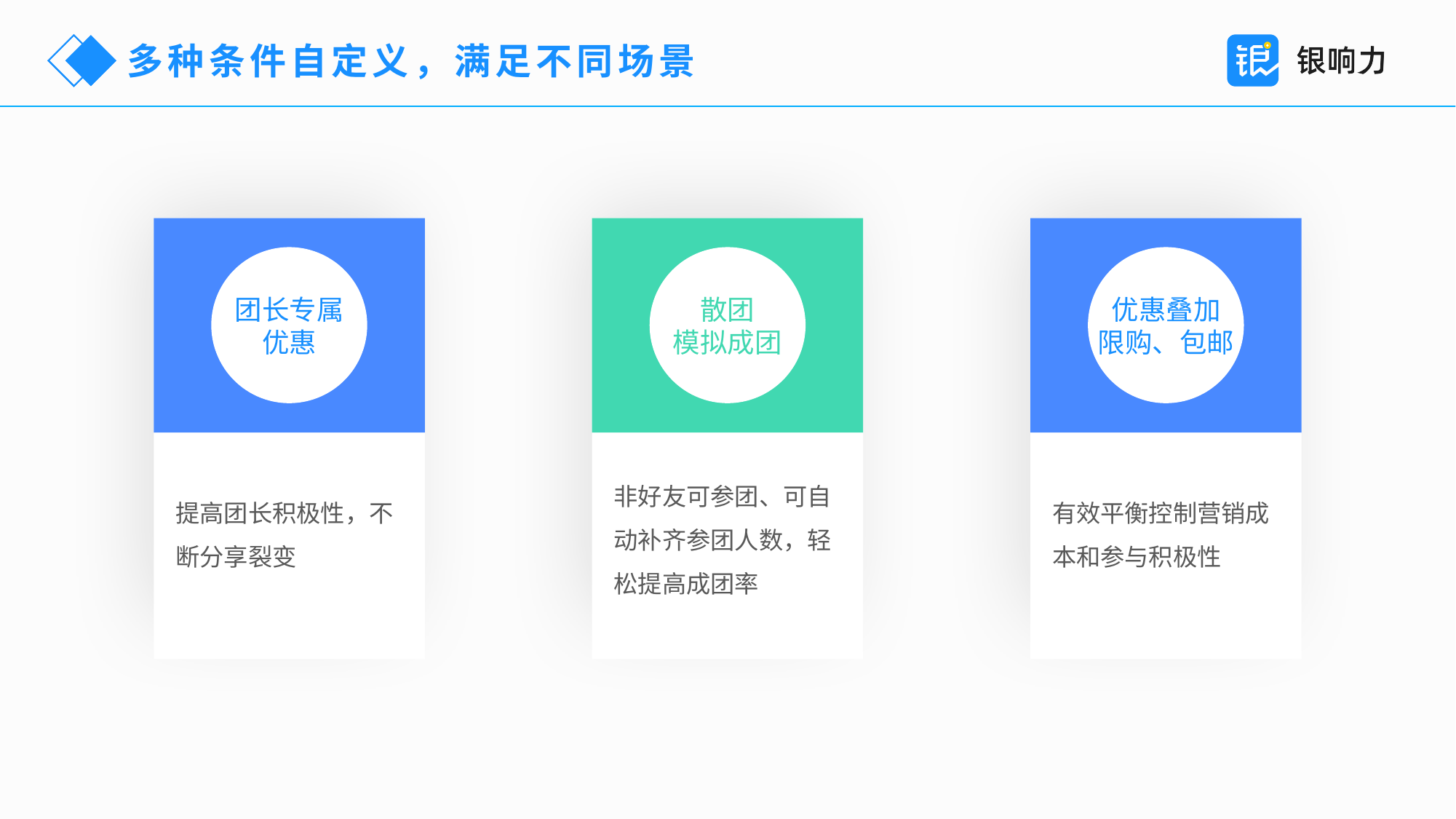

多种条件自定义，满足不同场景

团长专属
优惠
提高团长积极性，不断分享裂变

散团
模拟成团
非好友可参团、可自动补齐参团人数，轻松提高成团率

优惠叠加
限购、包邮
有效平衡控制营销成本和参与积极性